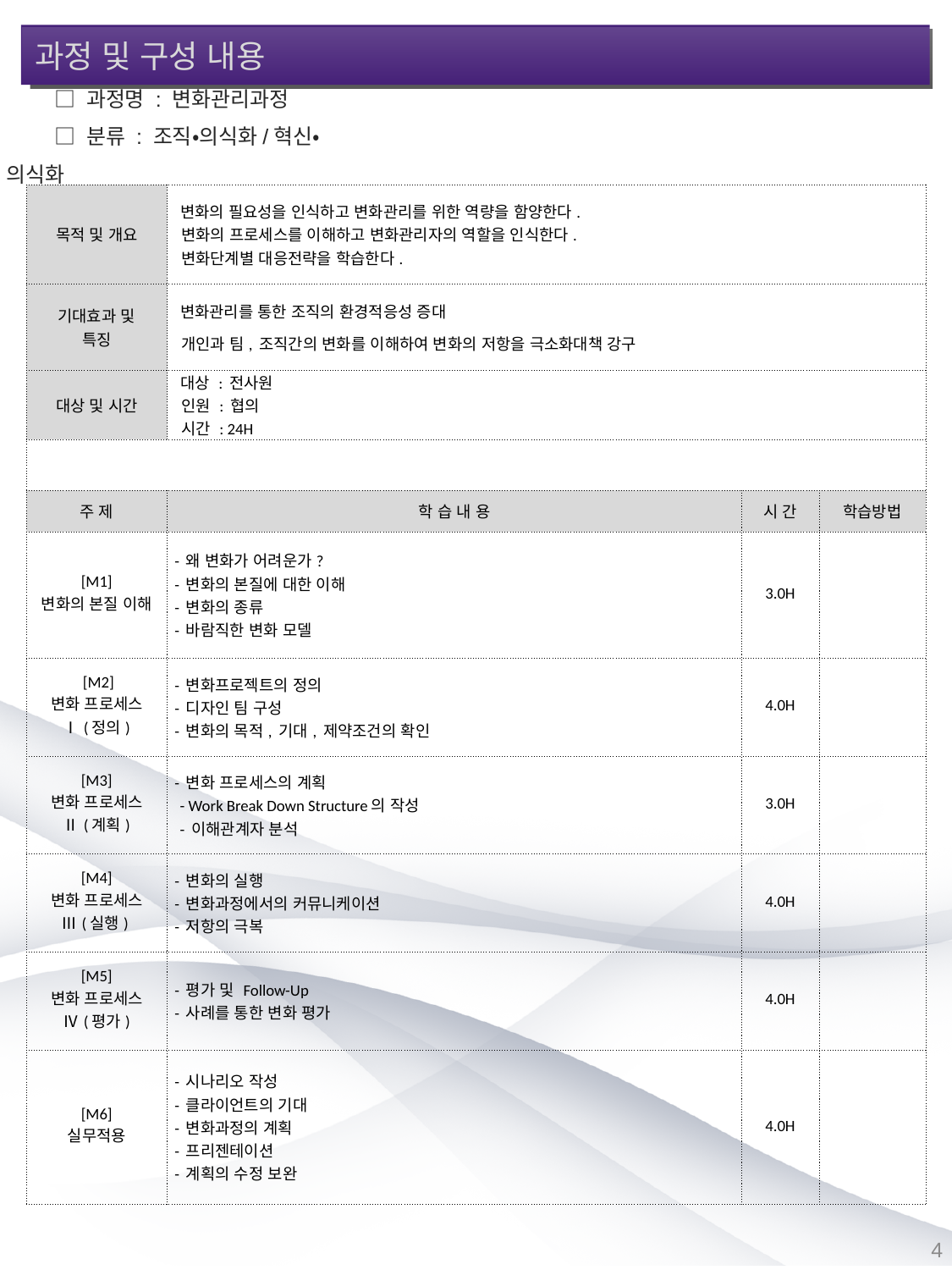

과정 및 구성 내용
□ 과정명 : 변화관리과정
□ 분류 : 조직•의식화/혁신•의식화
| 목적 및 개요 | 변화의 필요성을 인식하고 변화관리를 위한 역량을 함양한다. 변화의 프로세스를 이해하고 변화관리자의 역할을 인식한다. 변화단계별 대응전략을 학습한다. |  |  |
| --- | --- | --- | --- |
| 기대효과 및 특징 | 변화관리를 통한 조직의 환경적응성 증대 개인과 팀, 조직간의 변화를 이해하여 변화의 저항을 극소화대책 강구 |  |  |
| 대상 및 시간 | 대상 : 전사원 인원 : 협의 시간 : 24H |  |  |
|  |  |  |  |
| 주 제 | 학 습 내 용 | 시 간 | 학습방법 |
| [M1] 변화의 본질 이해 | - 왜 변화가 어려운가? - 변화의 본질에 대한 이해 - 변화의 종류 - 바람직한 변화 모델 | 3.0H |  |
| [M2] 변화 프로세스 Ⅰ(정의) | - 변화프로젝트의 정의 - 디자인 팀 구성 - 변화의 목적, 기대, 제약조건의 확인 | 4.0H |  |
| [M3] 변화 프로세스 Ⅱ(계획) | - 변화 프로세스의 계획 - Work Break Down Structure의 작성 - 이해관계자 분석 | 3.0H |  |
| [M4] 변화 프로세스 Ⅲ(실행) | - 변화의 실행 - 변화과정에서의 커뮤니케이션 - 저항의 극복 | 4.0H |  |
| [M5] 변화 프로세스 Ⅳ(평가) | - 평가 및 Follow-Up - 사례를 통한 변화 평가 | 4.0H |  |
| [M6] 실무적용 | - 시나리오 작성 - 클라이언트의 기대 - 변화과정의 계획 - 프리젠테이션 - 계획의 수정 보완 | 4.0H |  |
4